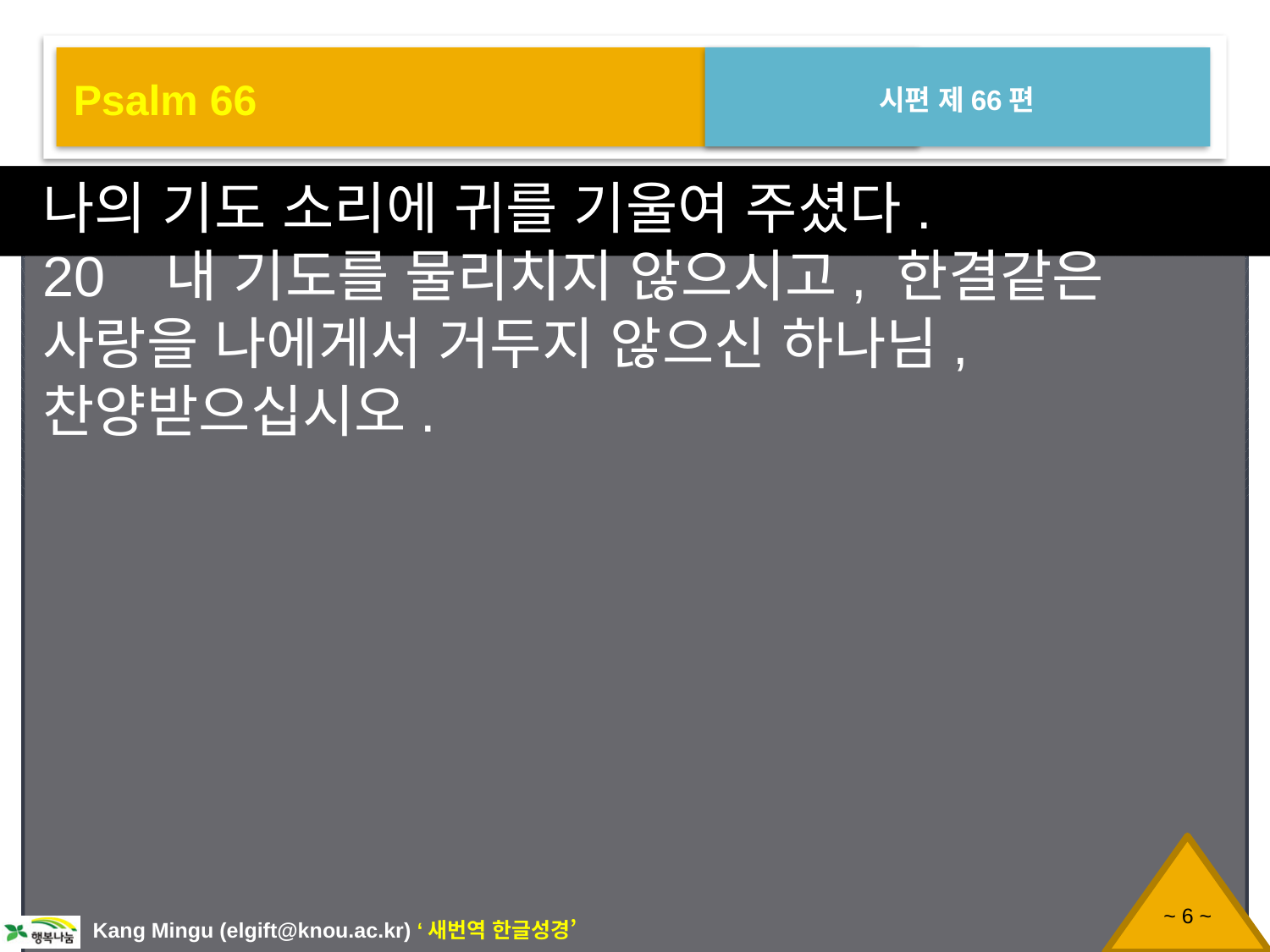

Psalm 66
시편 제66편
나의 기도 소리에 귀를 기울여 주셨다.
20   내 기도를 물리치지 않으시고, 한결같은 사랑을 나에게서 거두지 않으신 하나님, 찬양받으십시오.